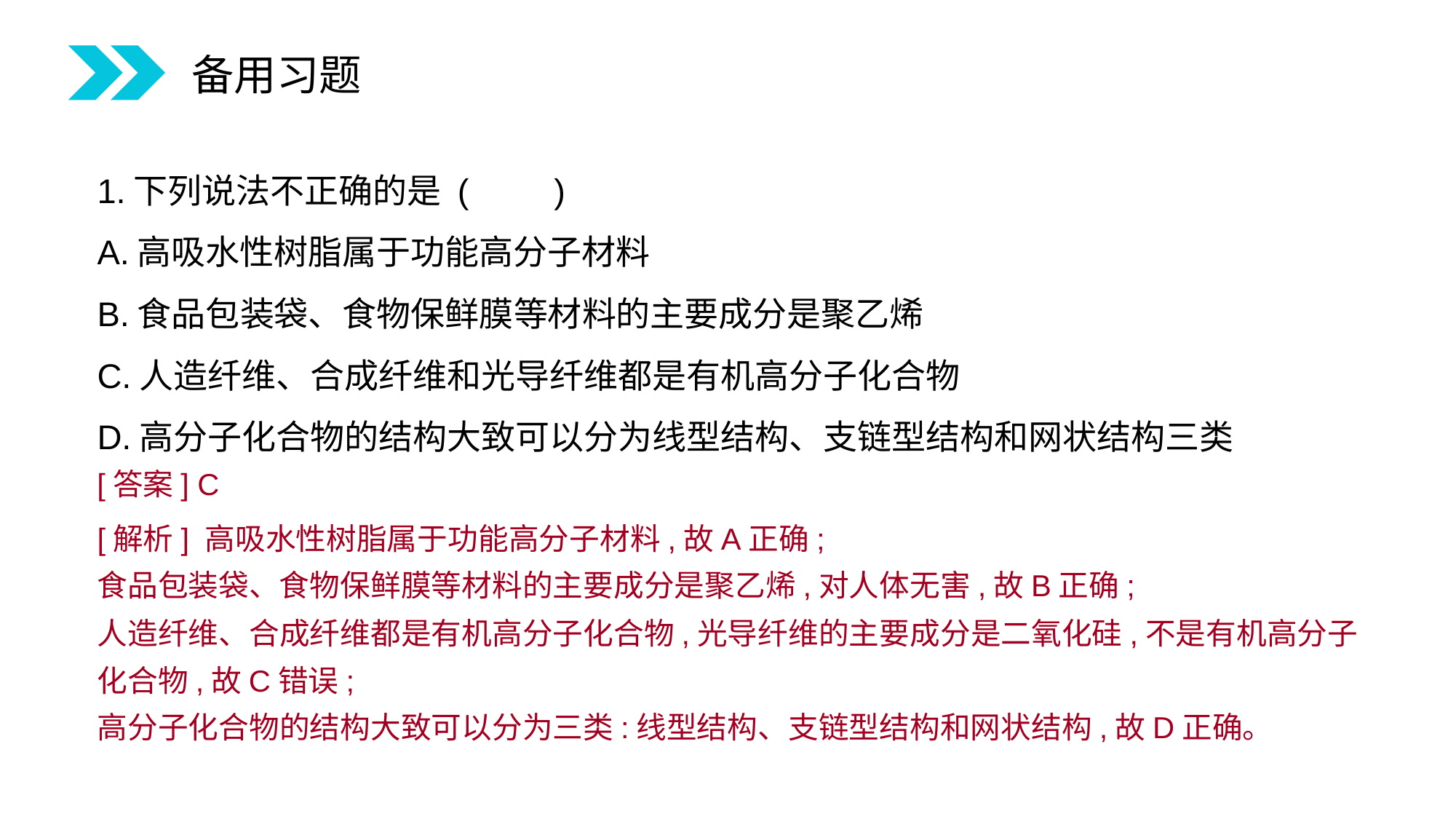

备用习题
1.下列说法不正确的是 (　　)
A.高吸水性树脂属于功能高分子材料
B.食品包装袋、食物保鲜膜等材料的主要成分是聚乙烯
C.人造纤维、合成纤维和光导纤维都是有机高分子化合物
D.高分子化合物的结构大致可以分为线型结构、支链型结构和网状结构三类
[答案] C
[解析] 高吸水性树脂属于功能高分子材料,故A正确;
食品包装袋、食物保鲜膜等材料的主要成分是聚乙烯,对人体无害,故B正确;
人造纤维、合成纤维都是有机高分子化合物,光导纤维的主要成分是二氧化硅,不是有机高分子化合物,故C错误;
高分子化合物的结构大致可以分为三类:线型结构、支链型结构和网状结构,故D正确。